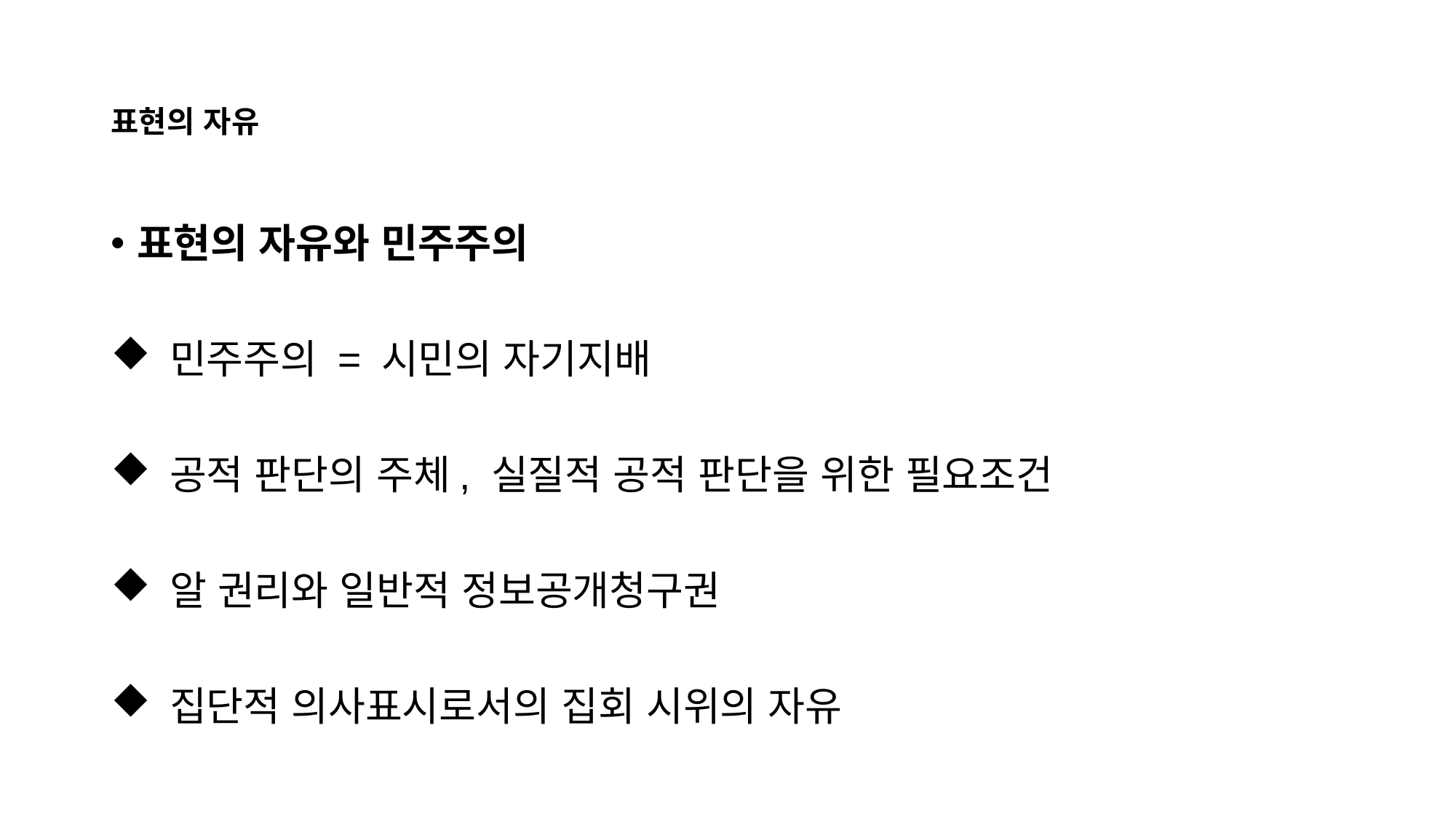

# 표현의 자유
표현의 자유와 민주주의

 민주주의 = 시민의 자기지배

 공적 판단의 주체, 실질적 공적 판단을 위한 필요조건

 알 권리와 일반적 정보공개청구권

 집단적 의사표시로서의 집회 시위의 자유